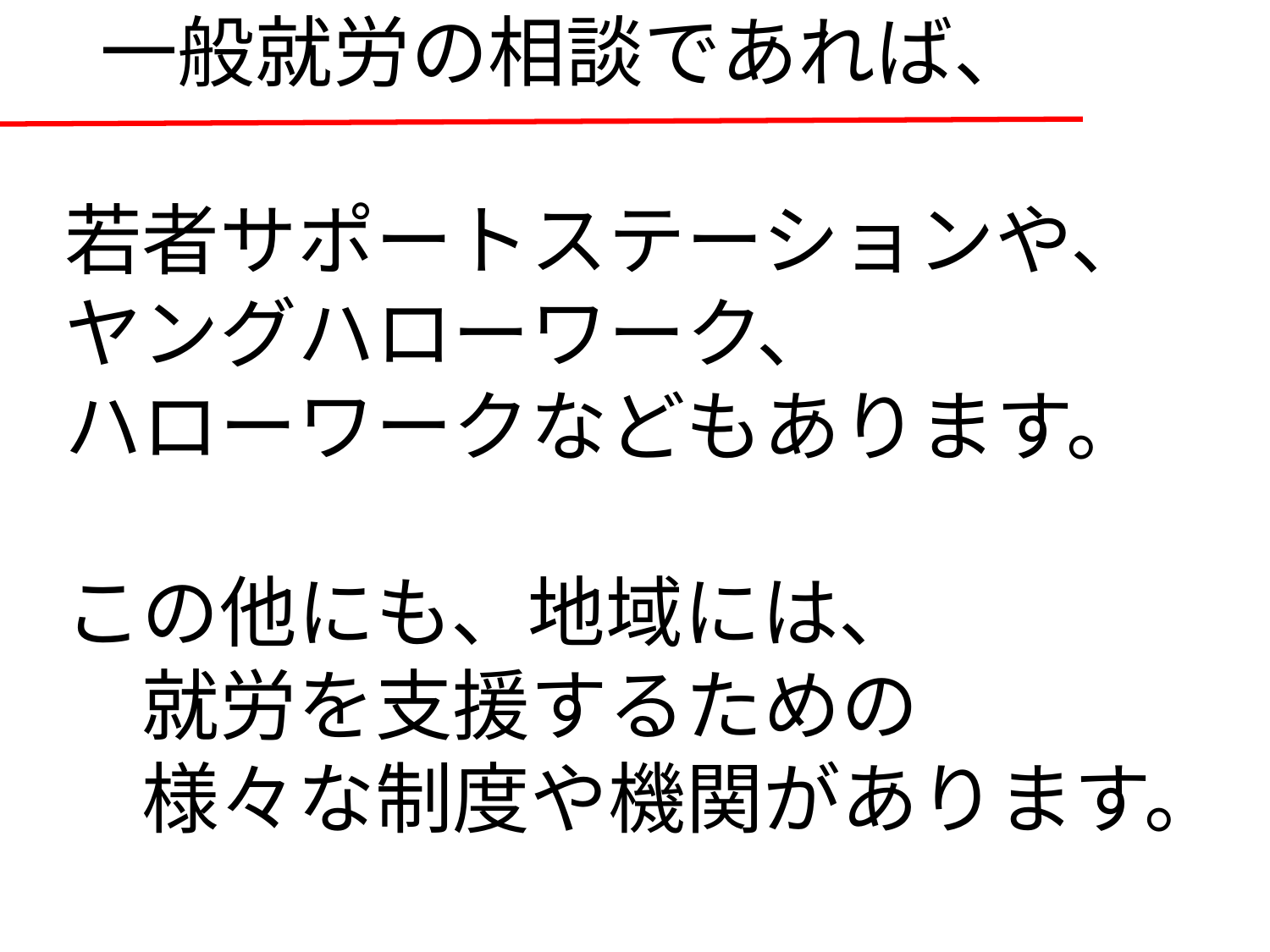

# 一般就労の相談であれば、
若者サポートステーションや、
ヤングハローワーク、
ハローワークなどもあります。

この他にも、地域には、
　就労を支援するための
　様々な制度や機関があります。